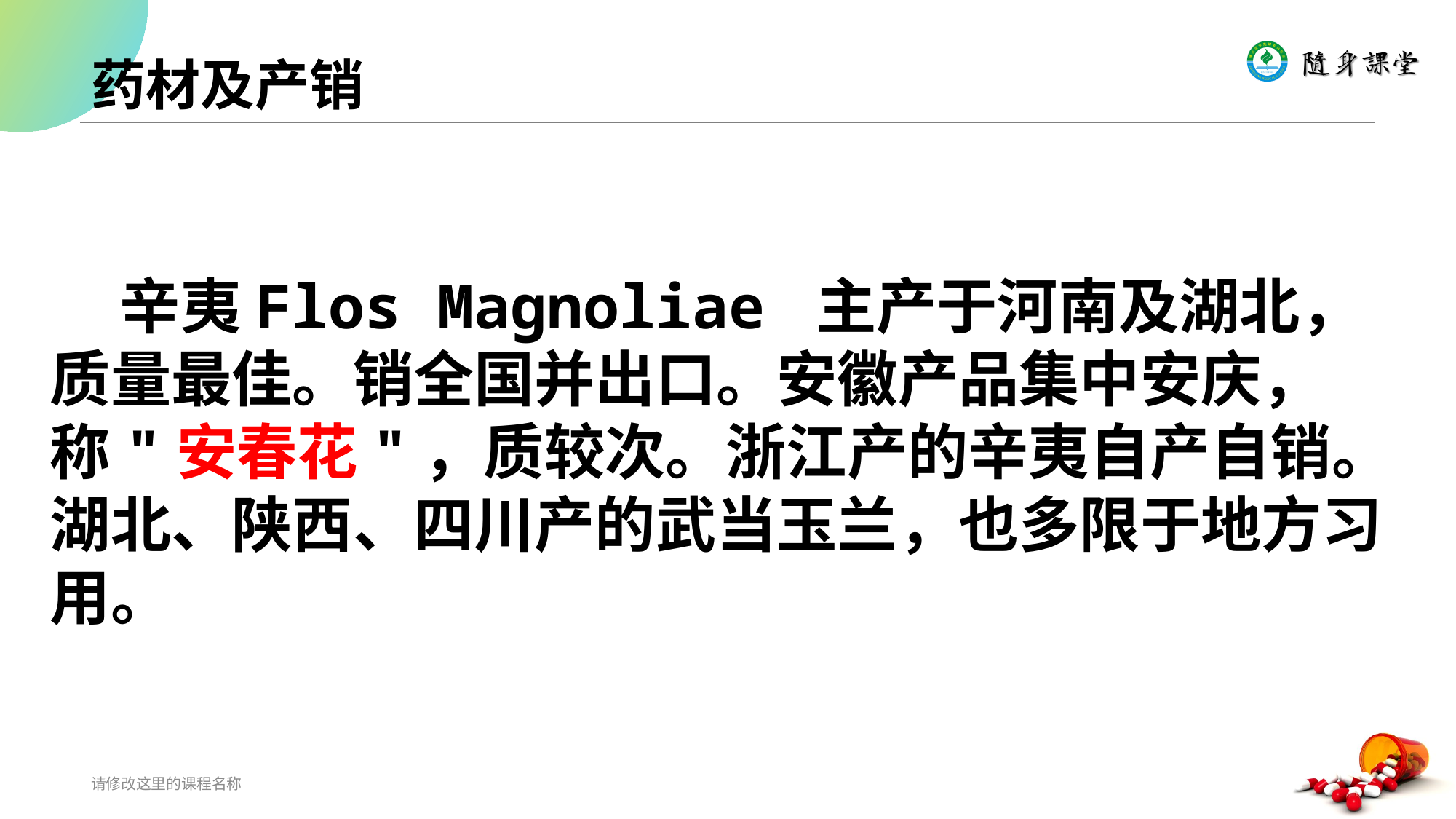

# 药材及产销

    辛夷Flos Magnoliae 主产于河南及湖北，质量最佳。销全国并出口。安徽产品集中安庆，称"安春花"，质较次。浙江产的辛夷自产自销。湖北、陕西、四川产的武当玉兰，也多限于地方习用。
请修改这里的课程名称
9